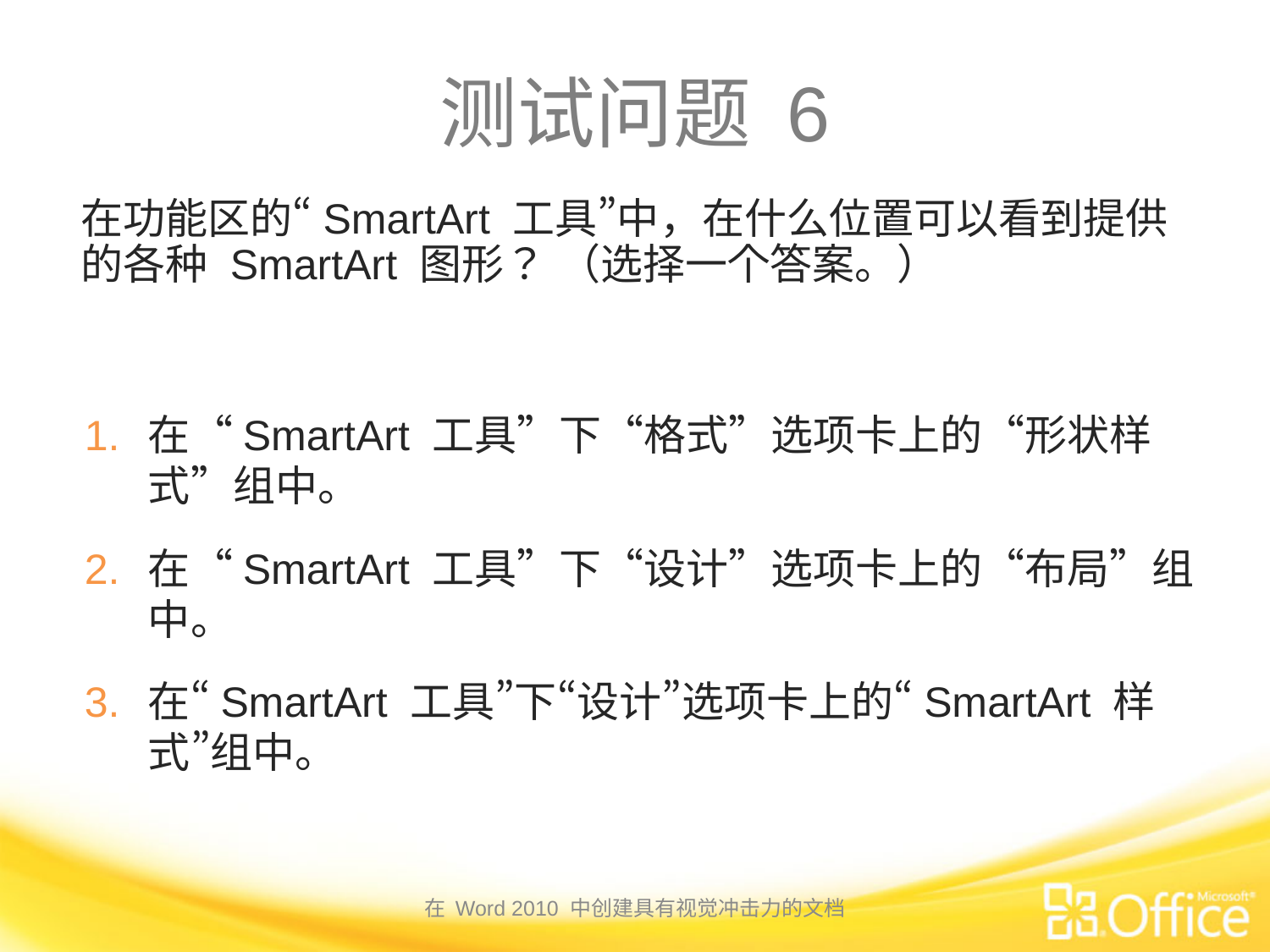

# 测试问题 6
在功能区的“SmartArt 工具”中，在什么位置可以看到提供的各种 SmartArt 图形？ （选择一个答案。）
在“SmartArt 工具”下“格式”选项卡上的“形状样式”组中。
在“SmartArt 工具”下“设计”选项卡上的“布局”组中。
在“SmartArt 工具”下“设计”选项卡上的“SmartArt 样式”组中。
在 Word 2010 中创建具有视觉冲击力的文档